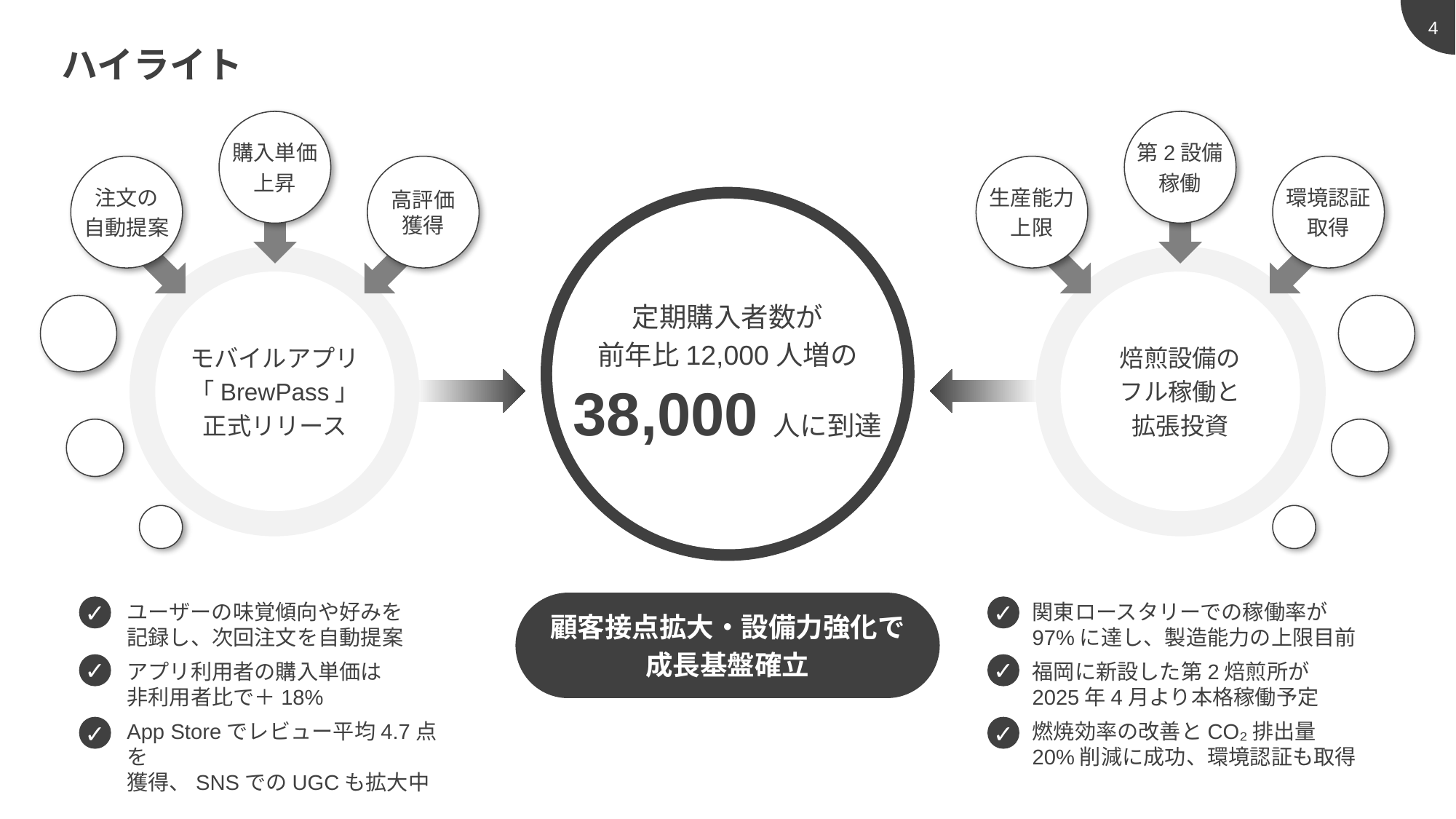

4

ハイライト
購入単価
上昇
第2設備
稼働
注文の
自動提案
高評価
獲得
生産能力
上限
環境認証
取得

定期購入者数が
前年比12,000人増の
38,000人に到達

モバイルアプリ
「BrewPass」
正式リリース
焙煎設備の
フル稼働と
拡張投資

顧客接点拡大・設備力強化で
成長基盤確立
ユーザーの味覚傾向や好みを
記録し、次回注文を自動提案
アプリ利用者の購入単価は
非利用者比で＋18%
App Storeでレビュー平均4.7点を
獲得、SNSでのUGCも拡大中
関東ロースタリーでの稼働率が
97%に達し、製造能力の上限目前
福岡に新設した第2焙煎所が
2025年4月より本格稼働予定
燃焼効率の改善とCO₂排出量
20%削減に成功、環境認証も取得
✓
✓
✓
✓
✓
✓